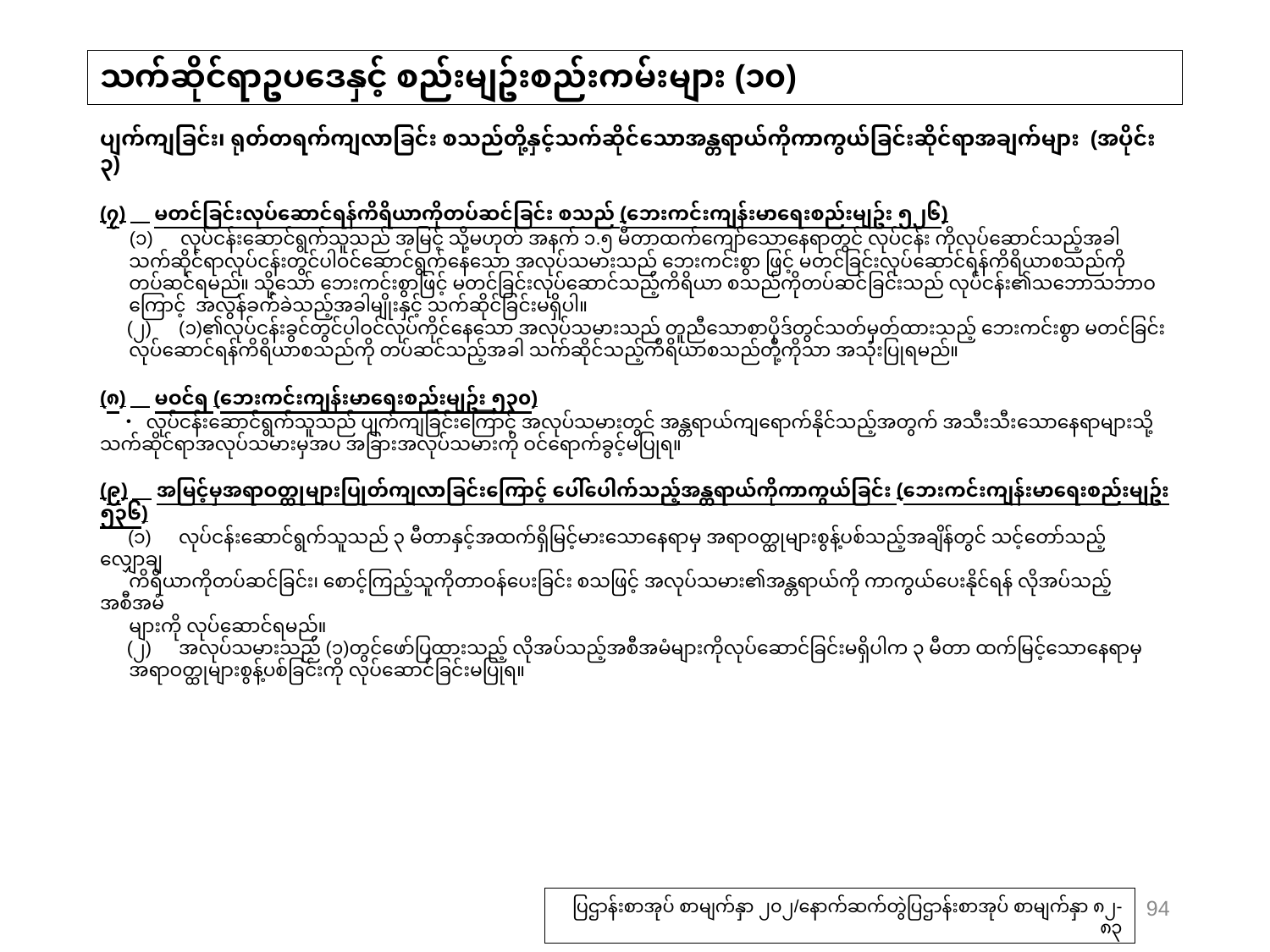

# သက်ဆိုင်ရာဥပဒေနှင့် စည်းမျဥ်းစည်းကမ်းများ (၁၀)
ပျက်ကျခြင်း၊ ရုတ်တရက်ကျလာခြင်း စသည်တို့နှင့်သက်ဆိုင်သောအန္တရာယ်ကိုကာကွယ်ခြင်းဆိုင်ရာအချက်များ  (အပိုင်း ၃)

(၇)　မတင်ခြင်းလုပ်ဆောင်ရန်ကိရိယာကိုတပ်ဆင်ခြင်း စသည် (ဘေးကင်းကျန်းမာရေးစည်းမျဥ်း ၅၂၆)
　 (၁)　လုပ်ငန်းဆောင်ရွက်သူသည် အမြင့် သို့မဟုတ် အနက် ၁.၅ မီတာထက်ကျော်သောနေရာတွင် လုပ်ငန်း ကိုလုပ်ဆောင်သည့်အခါ
      သက်ဆိုင်ရာလုပ်ငန်းတွင်ပါဝင်ဆောင်ရွက်နေသော အလုပ်သမားသည် ဘေးကင်းစွာ ဖြင့် မတင်ခြင်းလုပ်ဆောင်ရန်ကိရိယာစသည်ကို
      တပ်ဆင်ရမည်။ သို့သော် ဘေးကင်းစွာဖြင့် မတင်ခြင်းလုပ်ဆောင်သည့်ကိရိယာ စသည်ကိုတပ်ဆင်ခြင်းသည် လုပ်ငန်း၏သဘောသဘာဝ
      ကြောင့်  အလွန်ခက်ခဲသည့်အခါမျိုးနှင့် သက်ဆိုင်ခြင်းမရှိပါ။
　 (၂)　(၁)၏လုပ်ငန်းခွင်တွင်ပါဝင်လုပ်ကိုင်နေသော အလုပ်သမားသည် တူညီသောစာပိုဒ်တွင်သတ်မှတ်ထားသည့် ဘေးကင်းစွာ မတင်ခြင်း
      လုပ်ဆောင်ရန်ကိရိယာစသည်ကို တပ်ဆင်သည့်အခါ သက်ဆိုင်သည့်ကိရိယာစသည်တို့ကိုသာ အသုံးပြုရမည်။

(၈)　မဝင်ရ (ဘေးကင်းကျန်းမာရေးစည်းမျဥ်း ၅၃၀)
　・ လုပ်ငန်းဆောင်ရွက်သူသည် ပျက်ကျခြင်းကြောင့် အလုပ်သမားတွင် အန္တရာယ်ကျရောက်နိုင်သည့်အတွက် အသီးသီးသောနေရာများသို့ သက်ဆိုင်ရာအလုပ်သမားမှအပ အခြားအလုပ်သမားကို ဝင်ရောက်ခွင့်မပြုရ။

(၉)　အမြင့်မှအရာဝတ္ထုများပြုတ်ကျလာခြင်းကြောင့် ပေါ်ပေါက်သည့်အန္တရာယ်ကိုကာကွယ်ခြင်း (ဘေးကင်းကျန်းမာရေးစည်းမျဥ်း ၅၃၆)
　 (၁)　လုပ်ငန်းဆောင်ရွက်သူသည် ၃ မီတာနှင့်အထက်ရှိမြင့်မားသောနေရာမှ အရာဝတ္ထုများစွန့်ပစ်သည့်အချိန်တွင် သင့်တော်သည့် လျှောချ
      ကိရိယာကိုတပ်ဆင်ခြင်း၊ စောင့်ကြည့်သူကိုတာဝန်ပေးခြင်း စသဖြင့် အလုပ်သမား၏အန္တရာယ်ကို ကာကွယ်ပေးနိုင်ရန် လိုအပ်သည့် အစီအမံ
      များကို လုပ်ဆောင်ရမည်။
　 (၂)　အလုပ်သမားသည် (၁)တွင်ဖော်ပြထားသည့် လိုအပ်သည့်အစီအမံများကိုလုပ်ဆောင်ခြင်းမရှိပါက ၃ မီတာ ထက်မြင့်သောနေရာမှ
      အရာဝတ္ထုများစွန့်ပစ်ခြင်းကို လုပ်ဆောင်ခြင်းမပြုရ။

94
ပြဌာန်းစာအုပ် စာမျက်နှာ ၂၀၂/နောက်ဆက်တွဲပြဌာန်းစာအုပ် စာမျက်နှာ ၈၂-၈၃